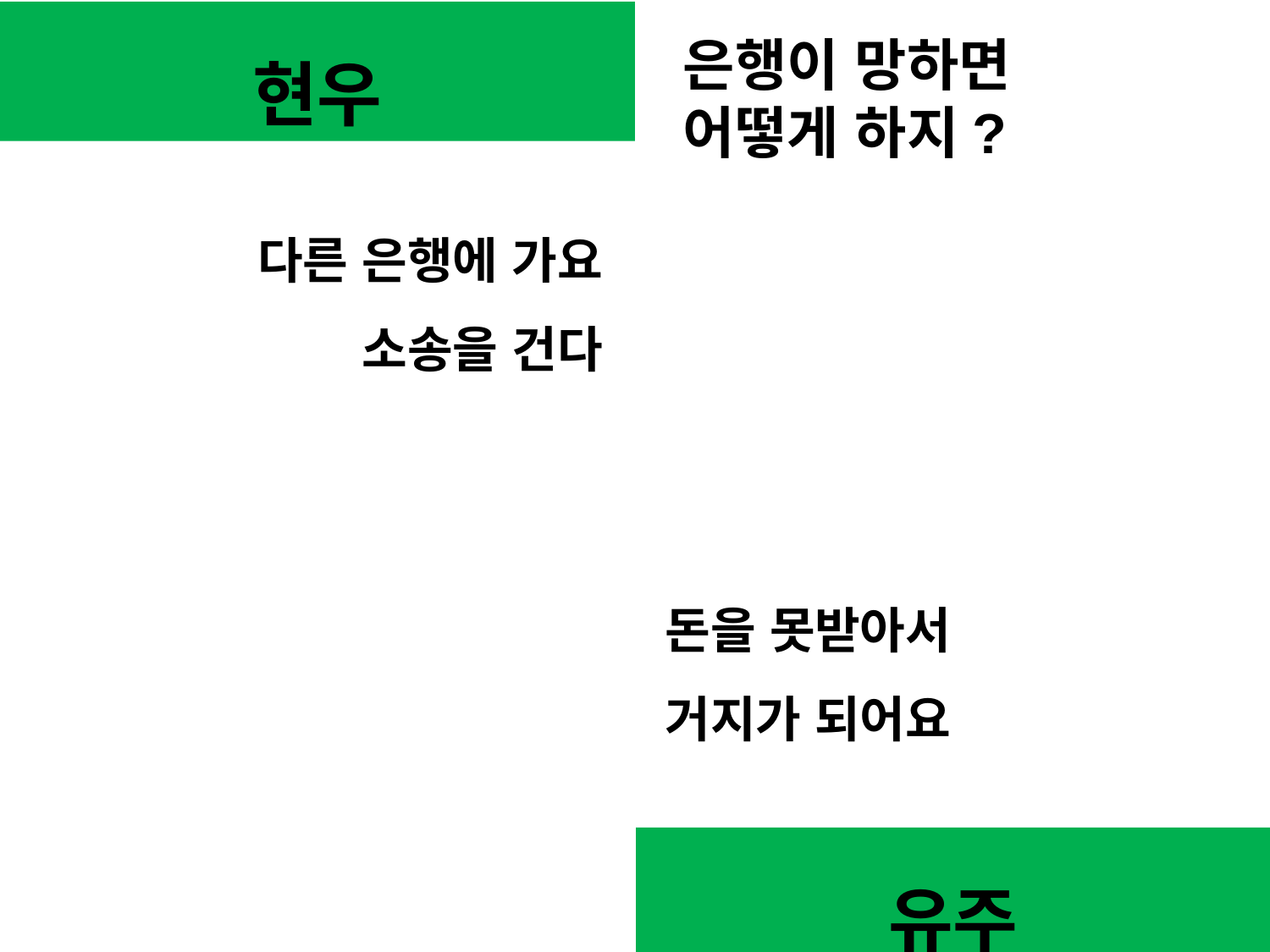

현우
은행이 망하면
어떻게 하지?

다른 은행에 가요
소송을 건다
돈을 못받아서
거지가 되어요
유주